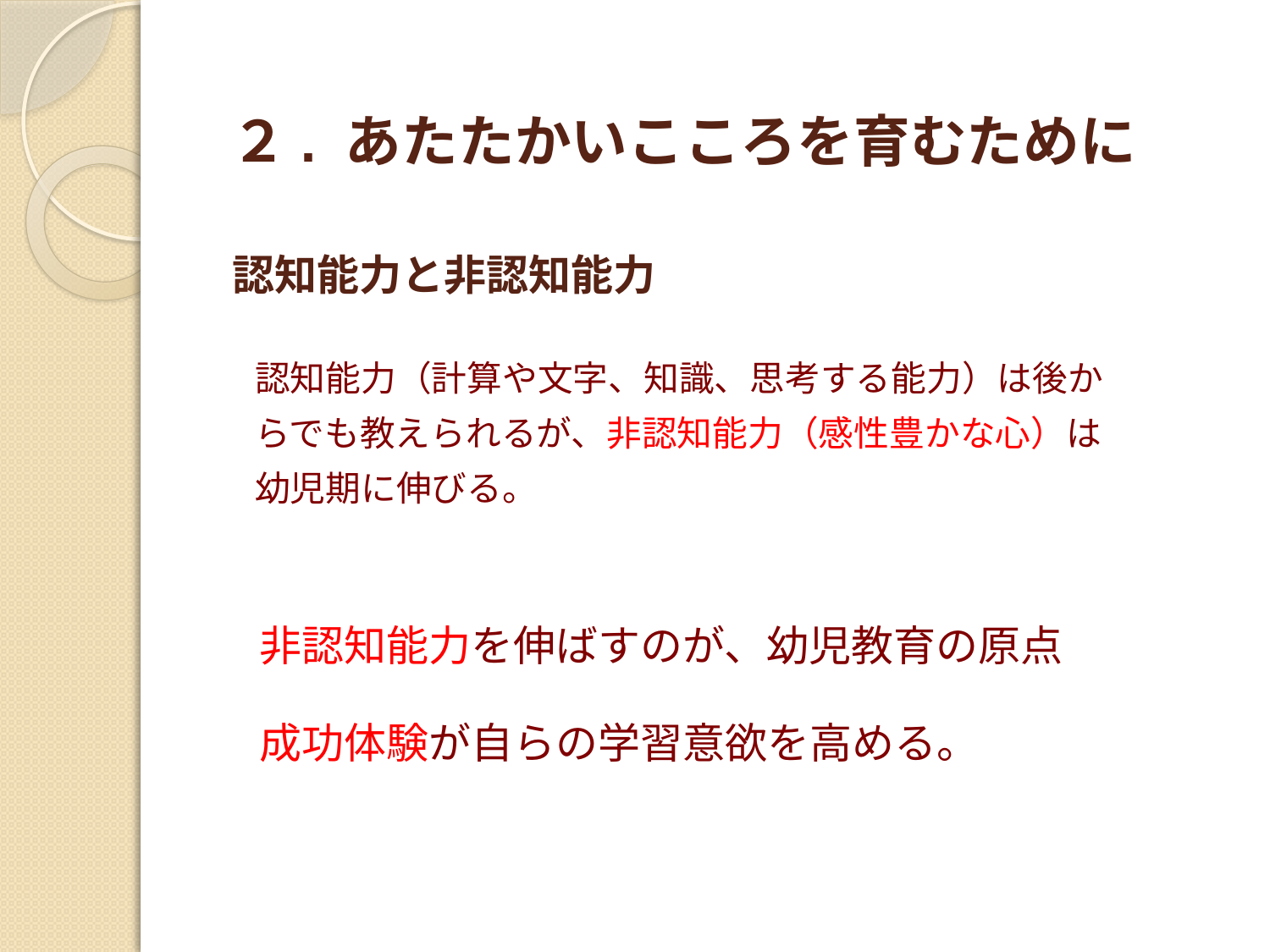

# ２. あたたかいこころを育むために
認知能力と非認知能力
認知能力（計算や文字、知識、思考する能力）は後からでも教えられるが、非認知能力（感性豊かな心）は幼児期に伸びる。
非認知能力を伸ばすのが、幼児教育の原点
成功体験が自らの学習意欲を高める。